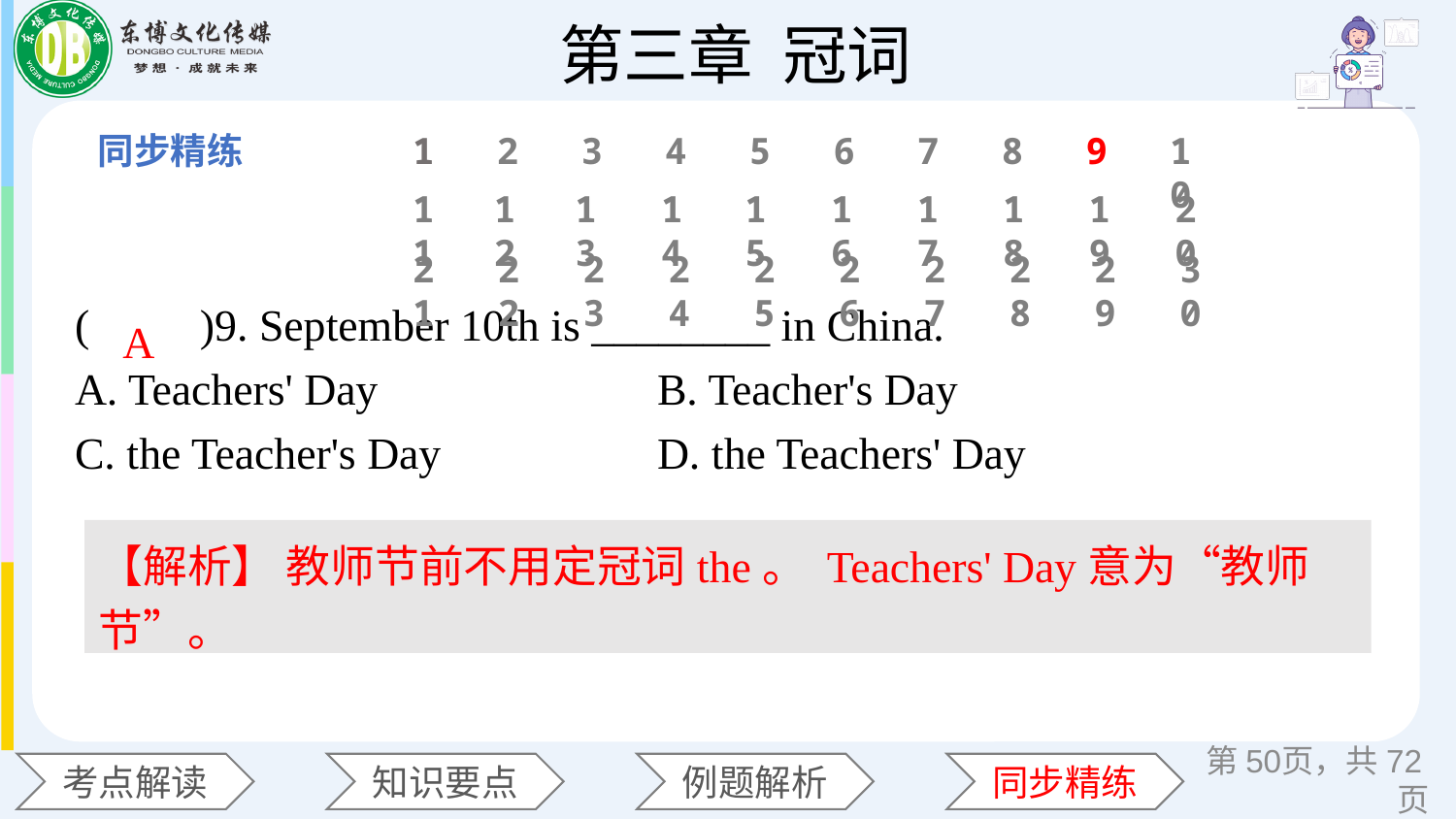

1
2
3
4
5
6
7
8
9
10
11
12
13
14
15
16
17
18
19
20

(　　)9. September 10th is ________ in China.
A. Teachers' Day    		B. Teacher's Day
C. the Teacher's Day    		D. the Teachers' Day
21
22
23
24
25
26
27
28
29
30
A
【解析】 教师节前不用定冠词the。 Teachers' Day意为“教师节”。
第50页，共72页